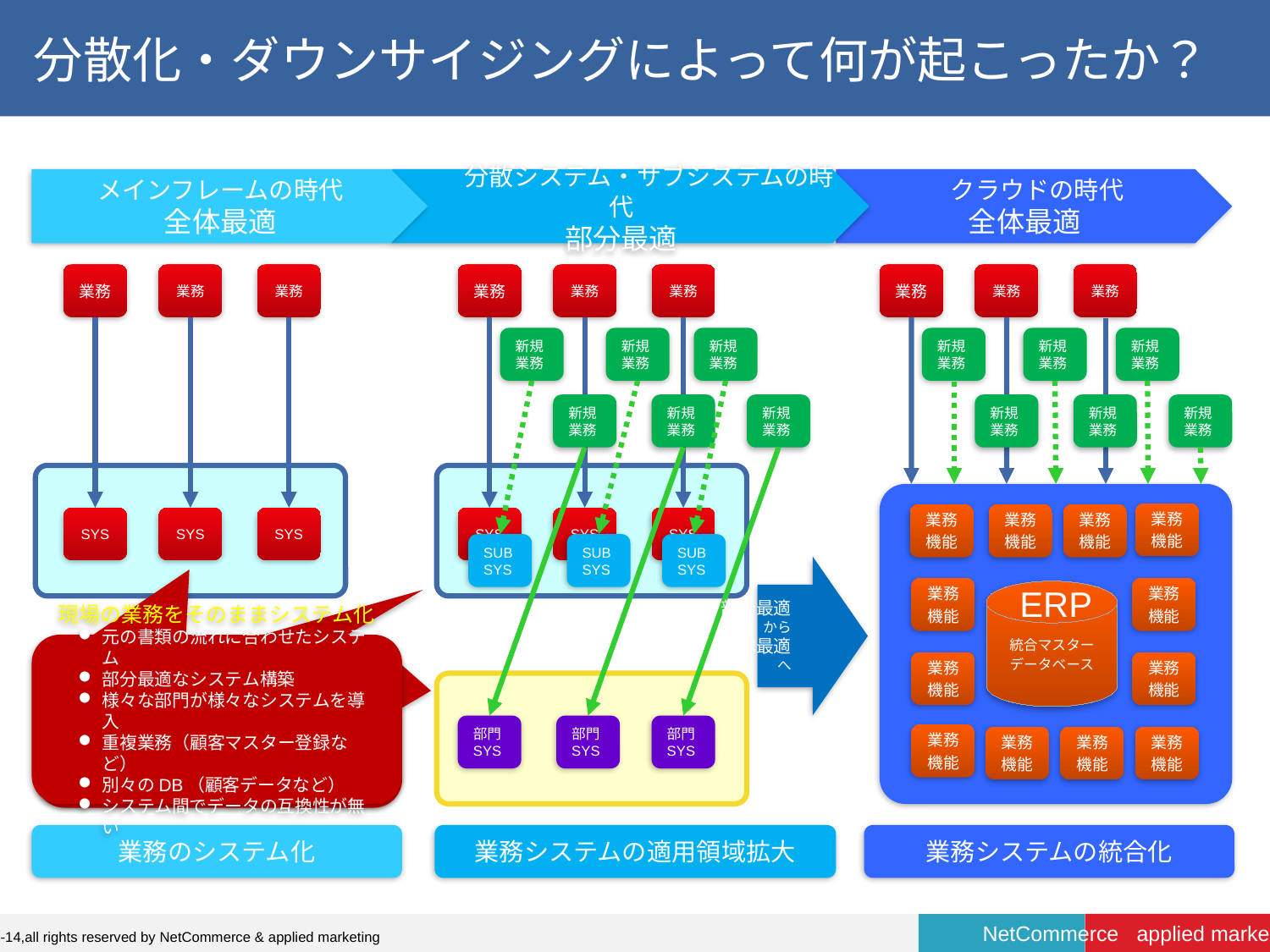

# 分散化・ダウンサイジングによって何が起こったか？
メインフレームの時代
全体最適
業務
業務
業務

SYS
SYS
SYS
　　分散システム・サブシステムの時代
部分最適
　クラウドの時代
全体最適
業務
業務
業務
新規業務
新規業務
新規業務
新規業務
新規業務
新規業務

業務
機能
業務
機能
業務
機能
業務
機能

ERP
業務
機能
業務
機能
統合マスター
データベース
部分最適
から
全体最適
へ
業務
機能
業務
機能
業務
機能
業務
機能
業務
機能
業務
機能
業務
業務
業務

SYS
SYS
SYS
新規業務
新規業務
新規業務
新規業務
新規業務
新規業務
SUB
SYS
SUB
SYS
SUB
SYS

部門SYS
部門
SYS
部門SYS
現場の業務をそのままシステム化
元の書類の流れに合わせたシステム
部分最適なシステム構築
様々な部門が様々なシステムを導入
重複業務（顧客マスター登録など）
別々のDB（顧客データなど）
システム間でデータの互換性が無い

業務のシステム化
業務システムの適用領域拡大
業務システムの統合化